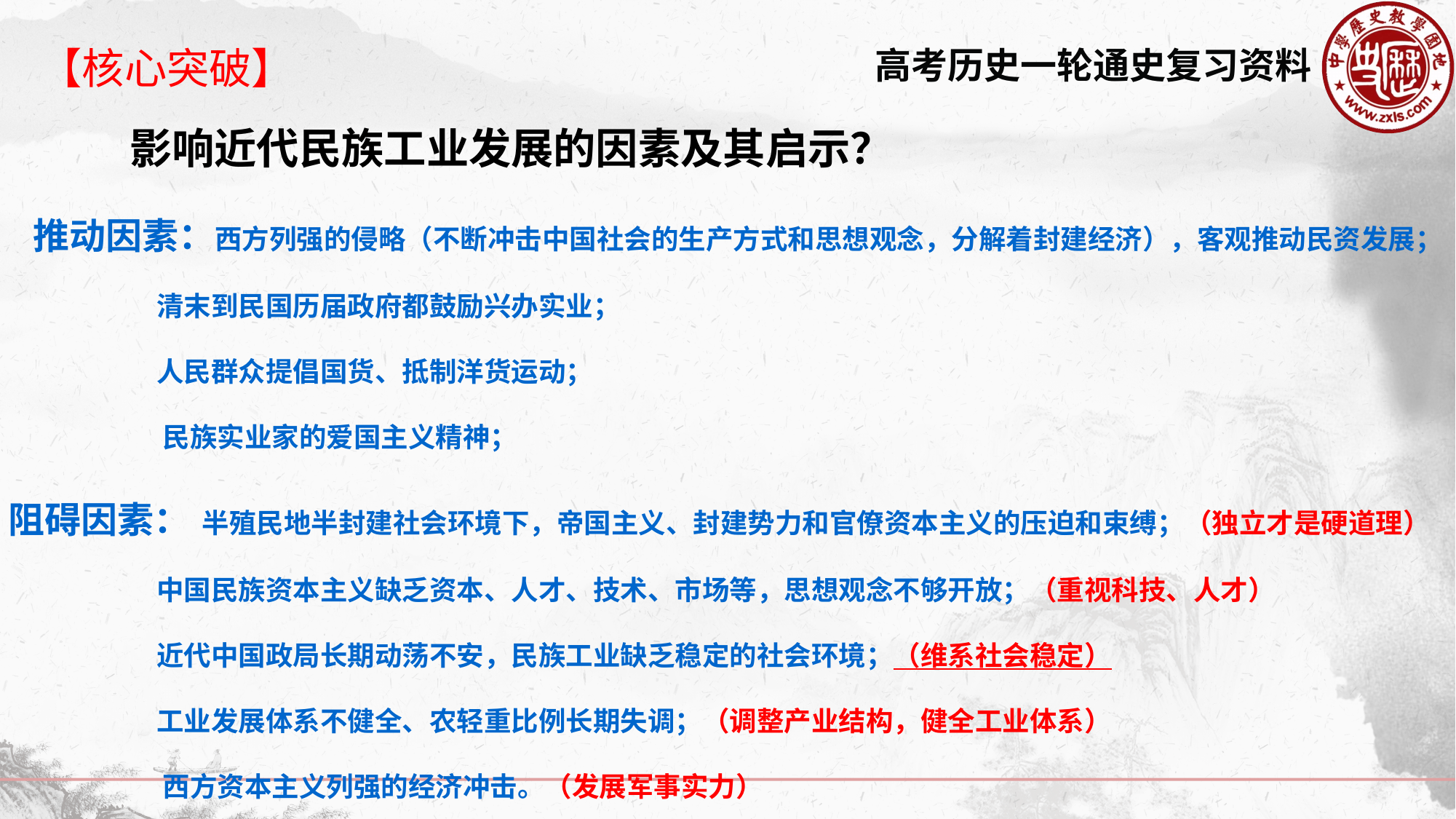

【核心突破】
影响近代民族工业发展的因素及其启示？
  推动因素：西方列强的侵略（不断冲击中国社会的生产方式和思想观念，分解着封建经济），客观推动民资发展；
                       清末到民国历届政府都鼓励兴办实业；
                       人民群众提倡国货、抵制洋货运动；
                        民族实业家的爱国主义精神；
阻碍因素：  半殖民地半封建社会环境下，帝国主义、封建势力和官僚资本主义的压迫和束缚；（独立才是硬道理）
                       中国民族资本主义缺乏资本、人才、技术、市场等，思想观念不够开放；（重视科技、人才）
                       近代中国政局长期动荡不安，民族工业缺乏稳定的社会环境；（维系社会稳定）
                       工业发展体系不健全、农轻重比例长期失调；（调整产业结构，健全工业体系）
                        西方资本主义列强的经济冲击。（发展军事实力）